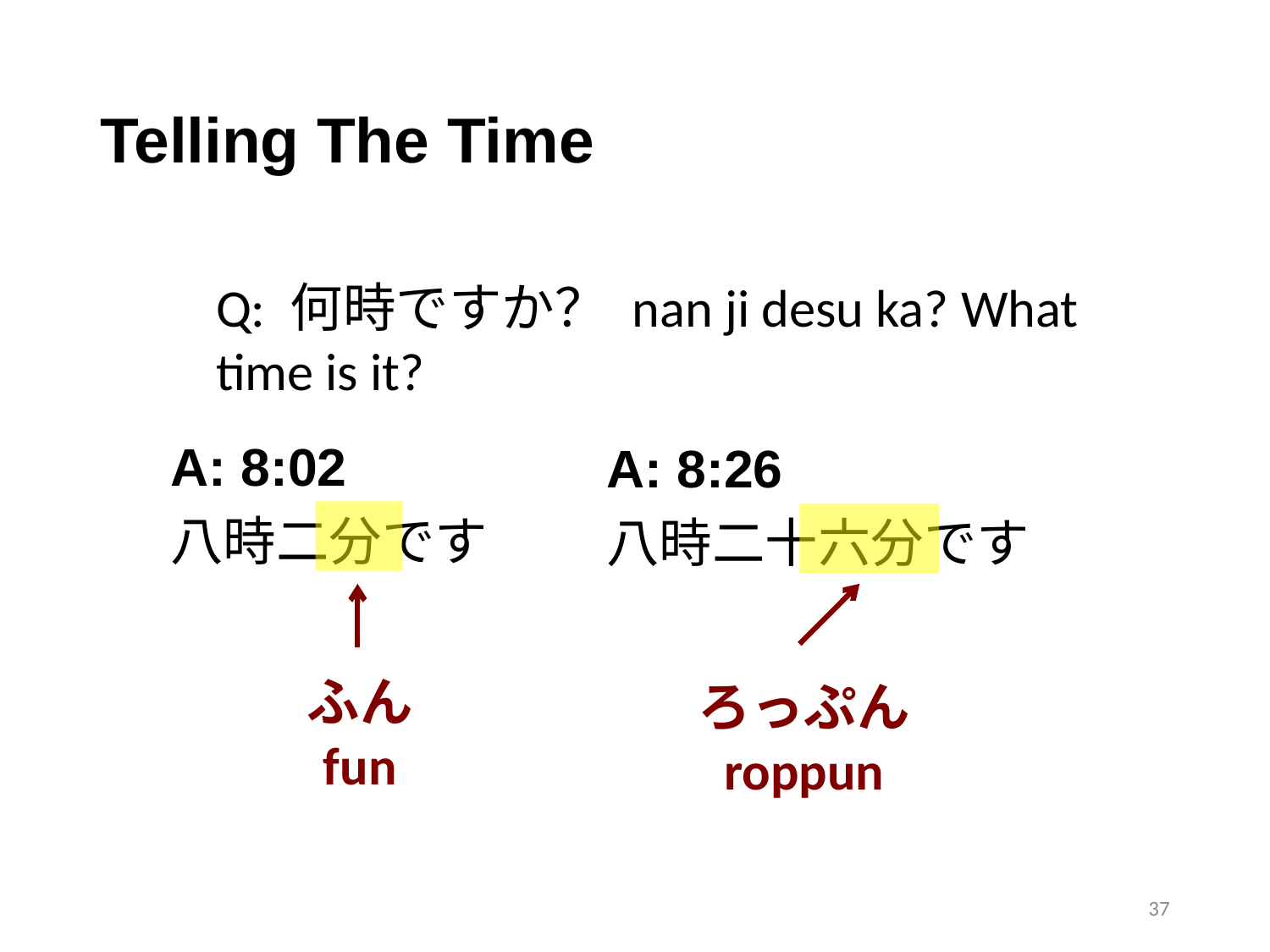

# Telling The Time
Q: 何時ですか？ nan ji desu ka? What time is it?
A: 8:26
八時二十六分です
A: 8:02
八時二分です

ふん
fun

ろっぷん
roppun

37